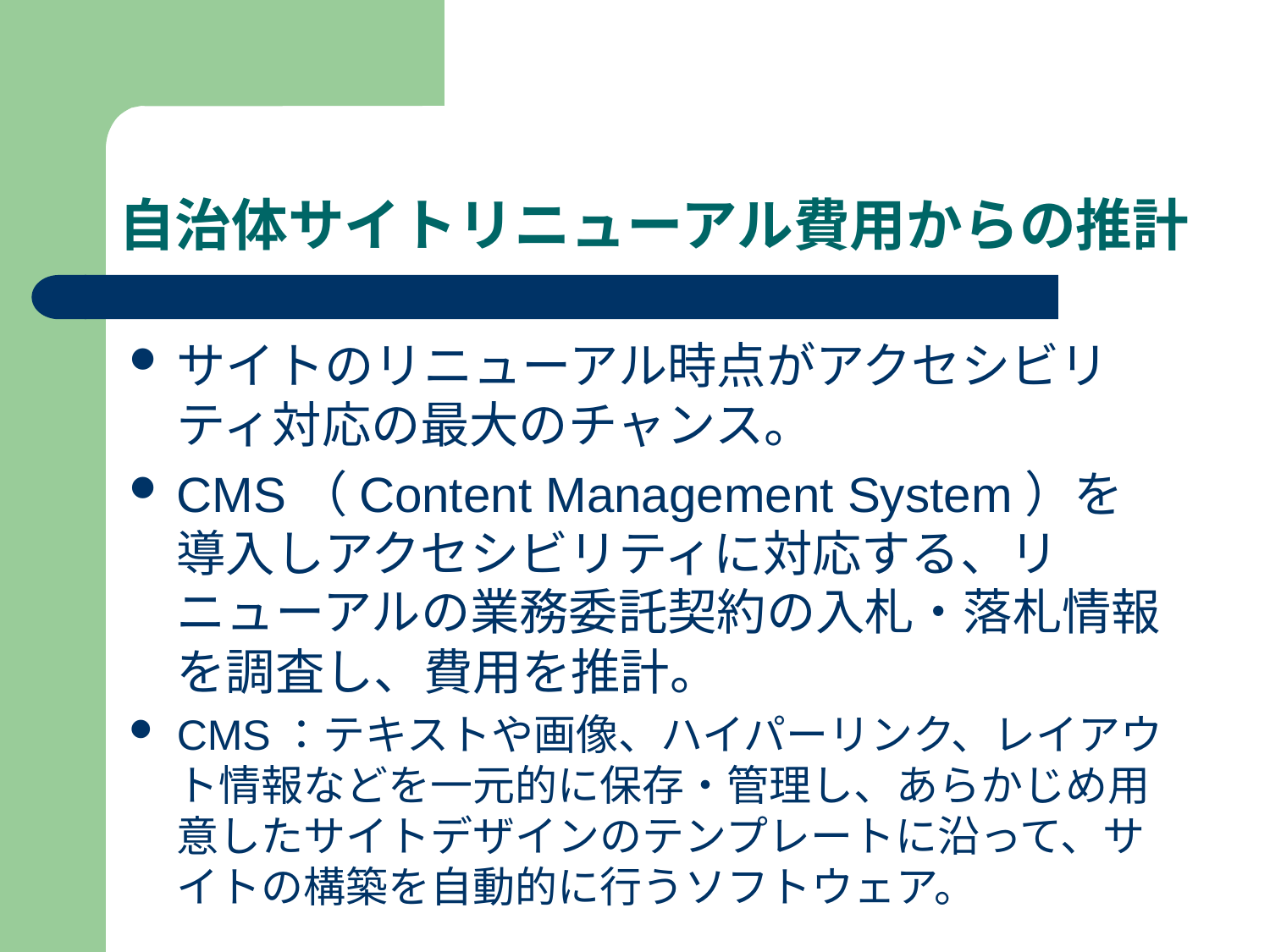

# 自治体サイトリニューアル費用からの推計
サイトのリニューアル時点がアクセシビリティ対応の最大のチャンス。
CMS（Content Management System）を導入しアクセシビリティに対応する、リニューアルの業務委託契約の入札・落札情報を調査し、費用を推計。
CMS：テキストや画像、ハイパーリンク、レイアウト情報などを一元的に保存・管理し、あらかじめ用意したサイトデザインのテンプレートに沿って、サイトの構築を自動的に行うソフトウェア。